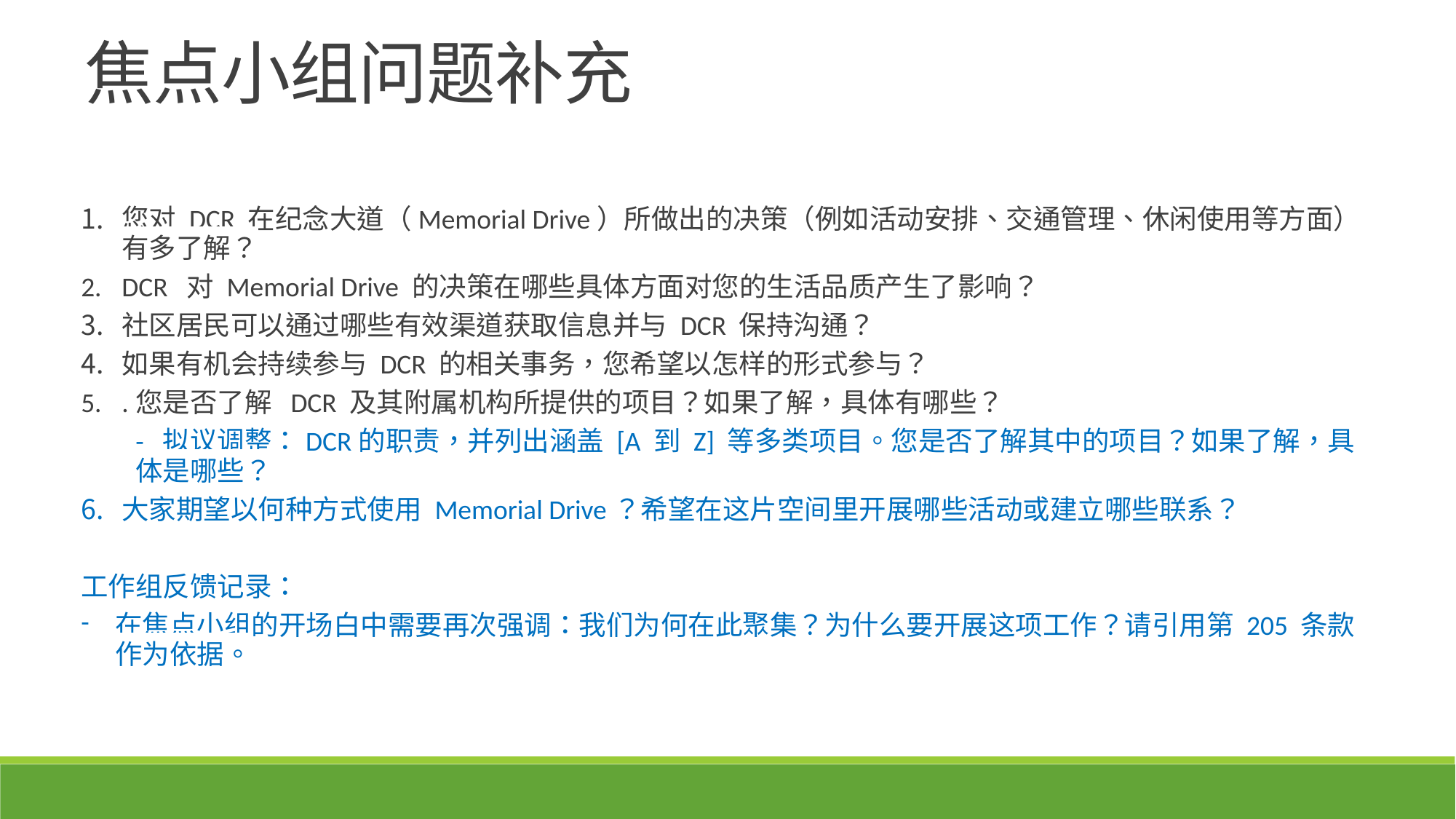

焦点小组问题补充

您对 DCR 在纪念大道（Memorial Drive）所做出的决策（例如活动安排、交通管理、休闲使用等方面）有多了解？
DCR  对 Memorial Drive 的决策在哪些具体方面对您的生活品质产生了影响？
社区居民可以通过哪些有效渠道获取信息并与 DCR 保持沟通？
如果有机会持续参与 DCR 的相关事务，您希望以怎样的形式参与？
.您是否了解  DCR 及其附属机构所提供的项目？如果了解，具体有哪些？
-  拟议调整：DCR的职责，并列出涵盖 [A 到 Z] 等多类项目。您是否了解其中的项目？如果了解，具体是哪些？
大家期望以何种方式使用 Memorial Drive？希望在这片空间里开展哪些活动或建立哪些联系？

工作组反馈记录：
在焦点小组的开场白中需要再次强调：我们为何在此聚集？为什么要开展这项工作？请引用第 205 条款作为依据。